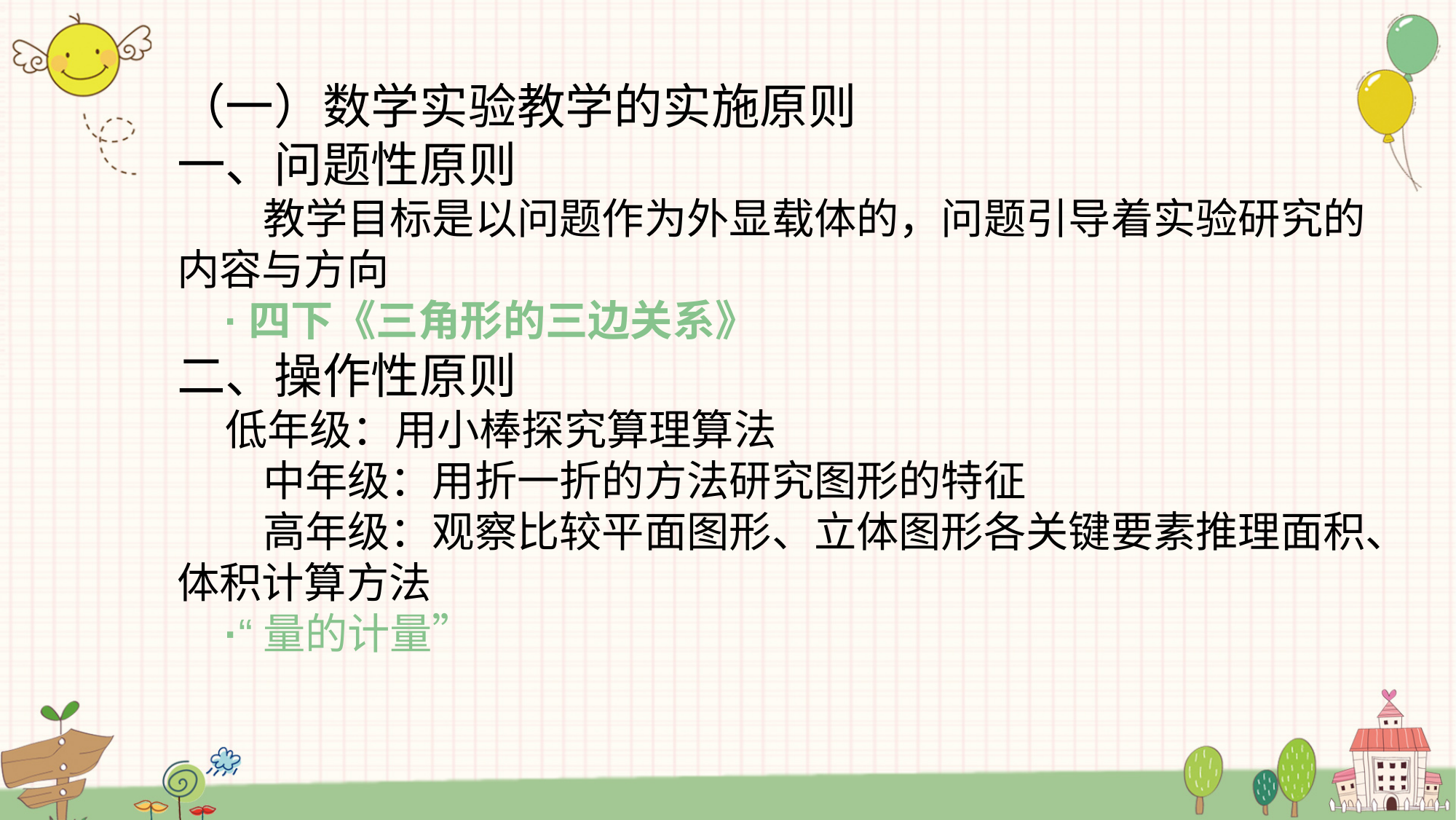

（一）数学实验教学的实施原则
一、问题性原则
        教学目标是以问题作为外显载体的，问题引导着实验研究的内容与方向
    ·四下《三角形的三边关系》
二、操作性原则
    低年级：用小棒探究算理算法
        中年级：用折一折的方法研究图形的特征
        高年级：观察比较平面图形、立体图形各关键要素推理面积、体积计算方法
    ·“量的计量”